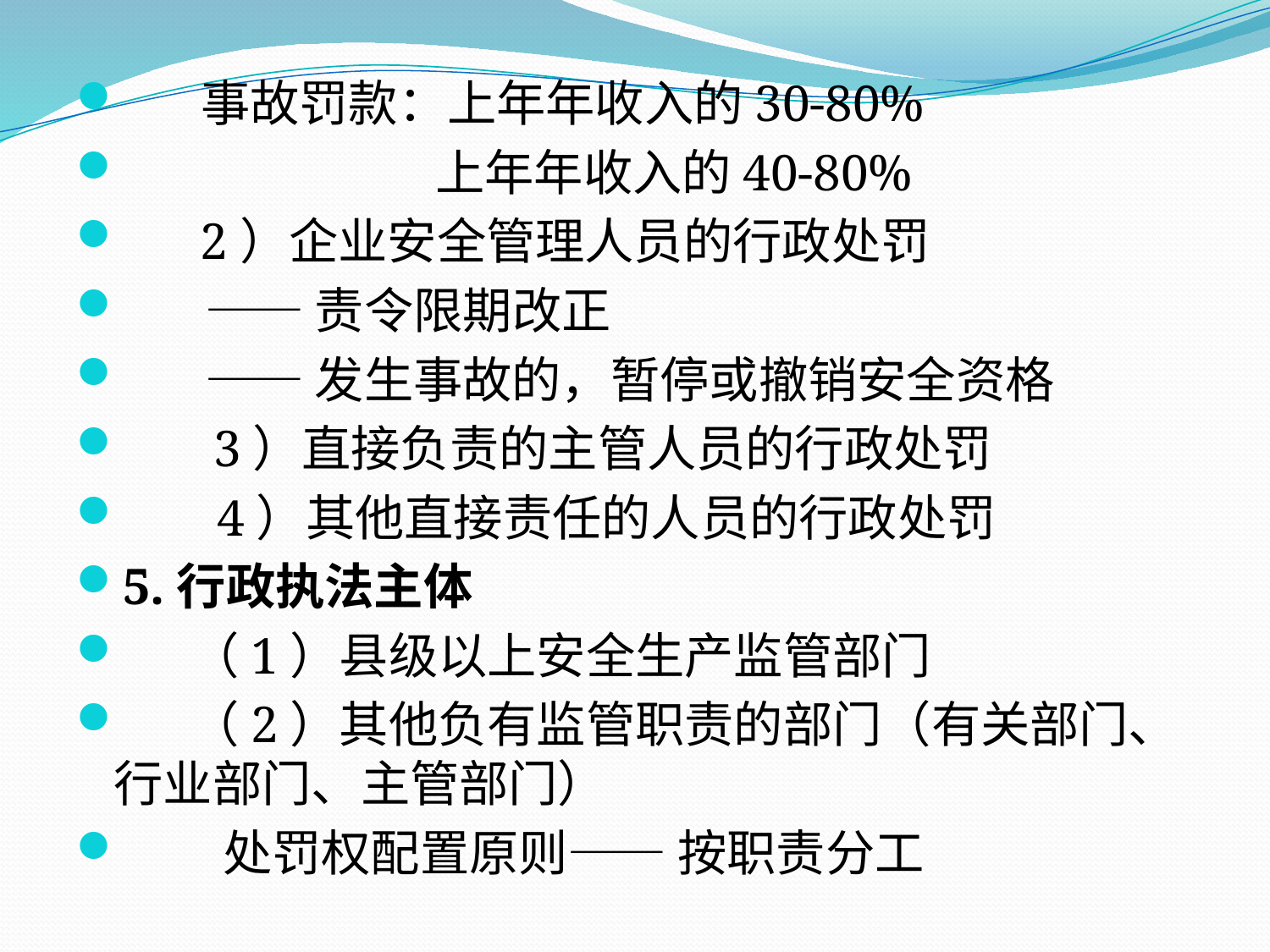

事故罚款：上年年收入的30-80%
　　　　　      上年年收入的40-80%
      2）企业安全管理人员的行政处罚
　   —— 责令限期改正
　   —— 发生事故的，暂停或撤销安全资格
       3）直接负责的主管人员的行政处罚
　   4）其他直接责任的人员的行政处罚
5.行政执法主体
     （1）县级以上安全生产监管部门
     （2）其他负有监管职责的部门（有关部门、行业部门、主管部门）
        处罚权配置原则—— 按职责分工